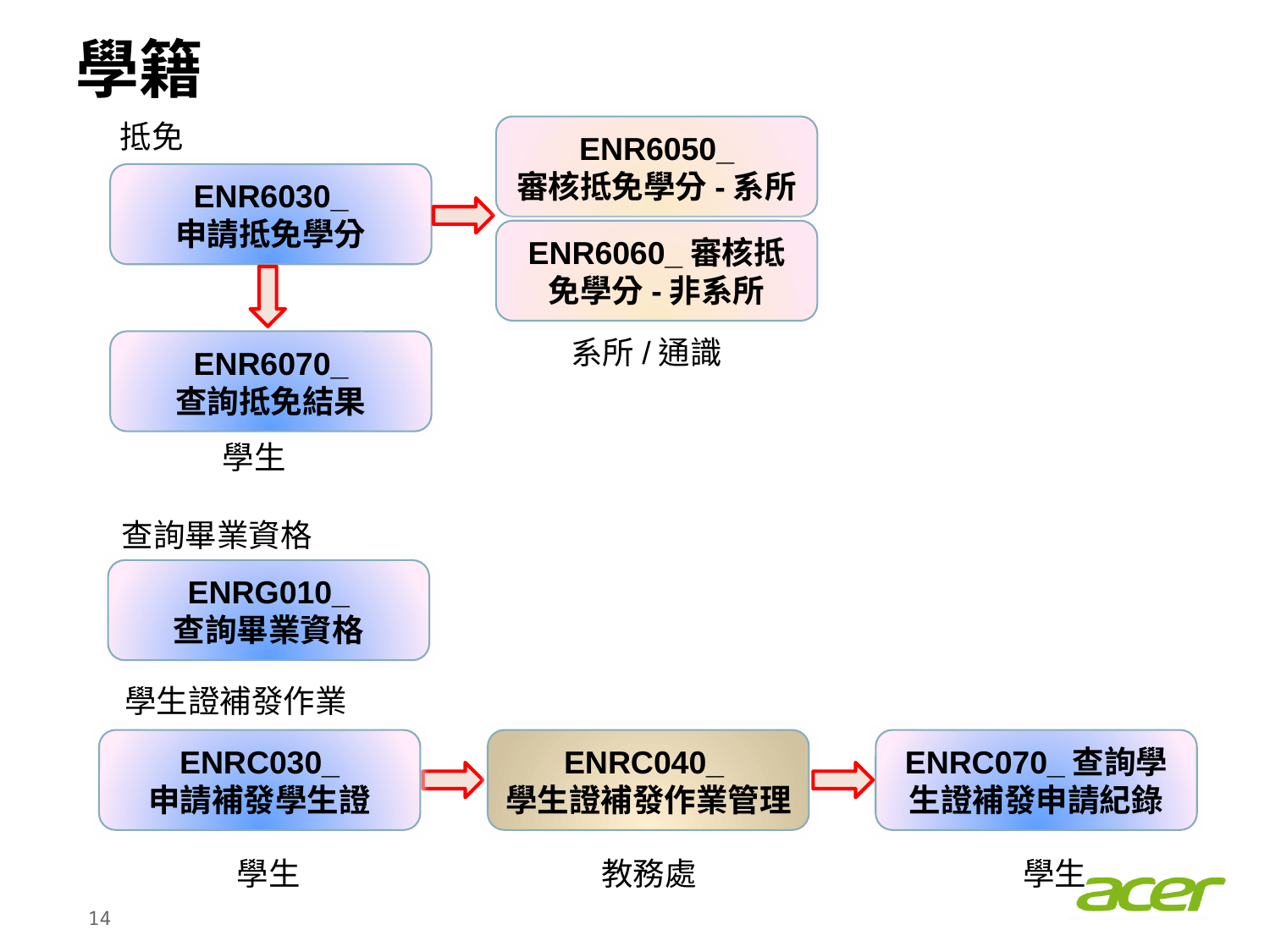

# 學籍
抵免
ENR6050_
審核抵免學分-系所
ENR6030_
申請抵免學分

ENR6060_審核抵免學分-非系所

        系所/通識
ENR6070_
查詢抵免結果
       學生
查詢畢業資格
ENRG010_
查詢畢業資格
學生證補發作業
ENRC030_
申請補發學生證
ENRC040_
學生證補發作業管理
ENRC070_查詢學生證補發申請紀錄

       學生
        教務處
       學生
14